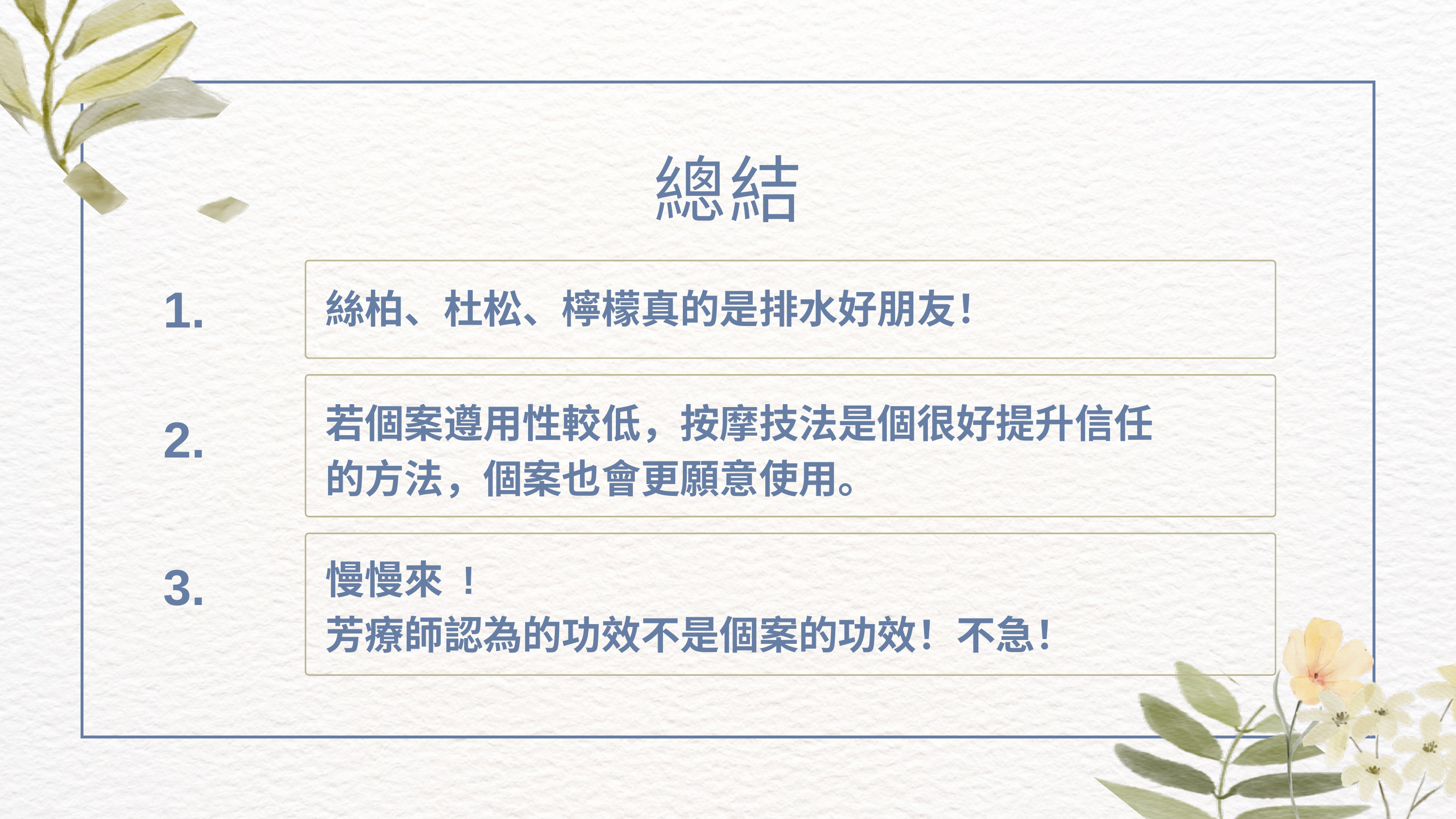

總結

1.
絲柏、杜松、檸檬真的是排水好朋友！

若個案遵用性較低，按摩技法是個很好提升信任的方法，個案也會更願意使用。
2.

3.
慢慢來 !
芳療師認為的功效不是個案的功效！不急！